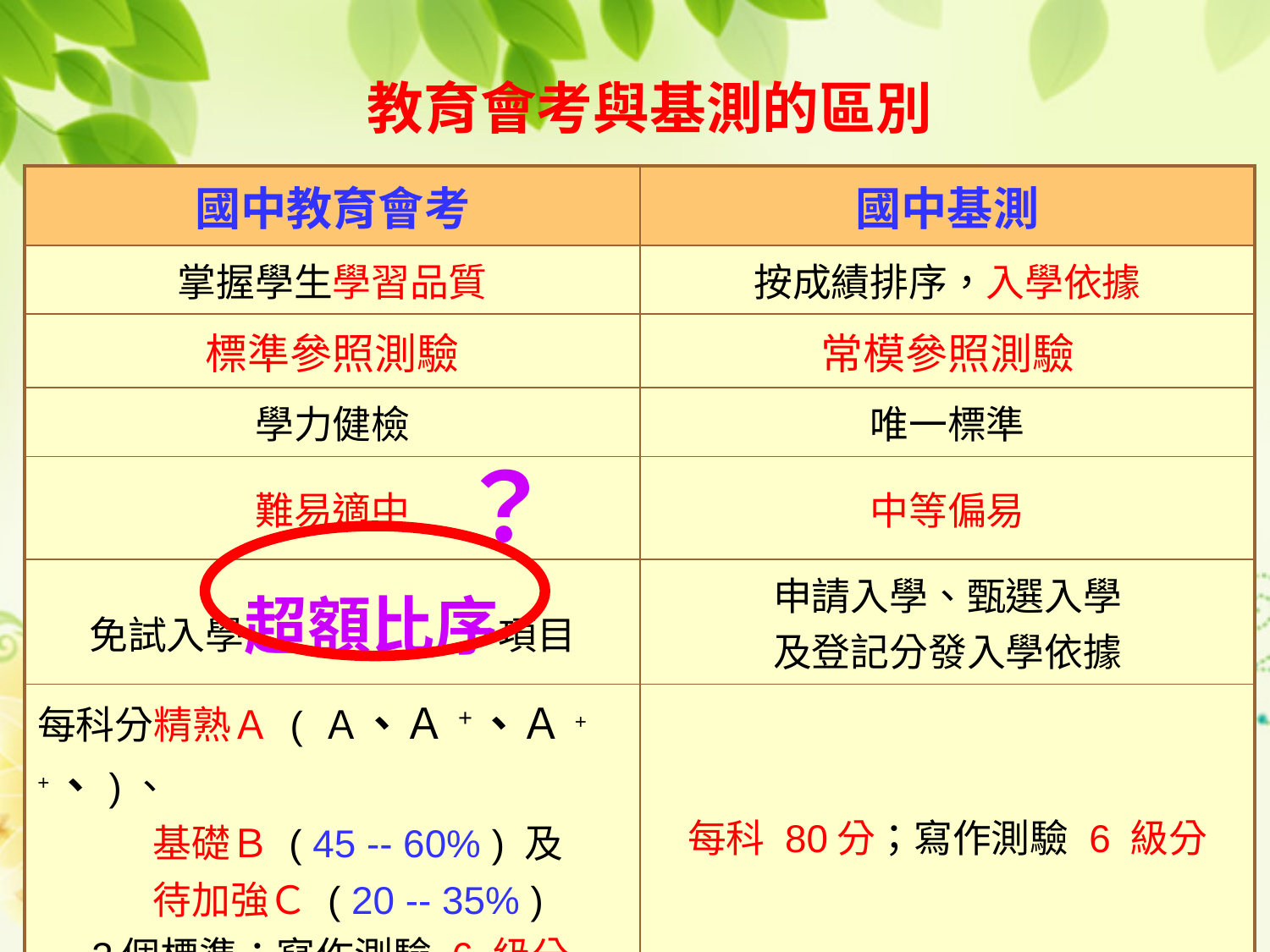

教育會考與基測的區別
| 國中教育會考 | 國中基測 |
| --- | --- |
| 掌握學生學習品質 | 按成績排序，入學依據 |
| 標準參照測驗 | 常模參照測驗 |
| 學力健檢 | 唯一標準 |
| 難易適中 | 中等偏易 |
| 免試入學超額比序項目 | 申請入學、甄選入學 及登記分發入學依據 |
| 每科分精熟Ａ ( Ａ、Ａ+、Ａ++、)、 基礎Ｂ ( 45 -- 60% ) 及 待加強Ｃ ( 20 -- 35% ) 3個標準；寫作測驗 6 級分 | 每科 80分；寫作測驗 6 級分 |
| 低壓力（能力了解） | 高壓力（分分計較） |
？